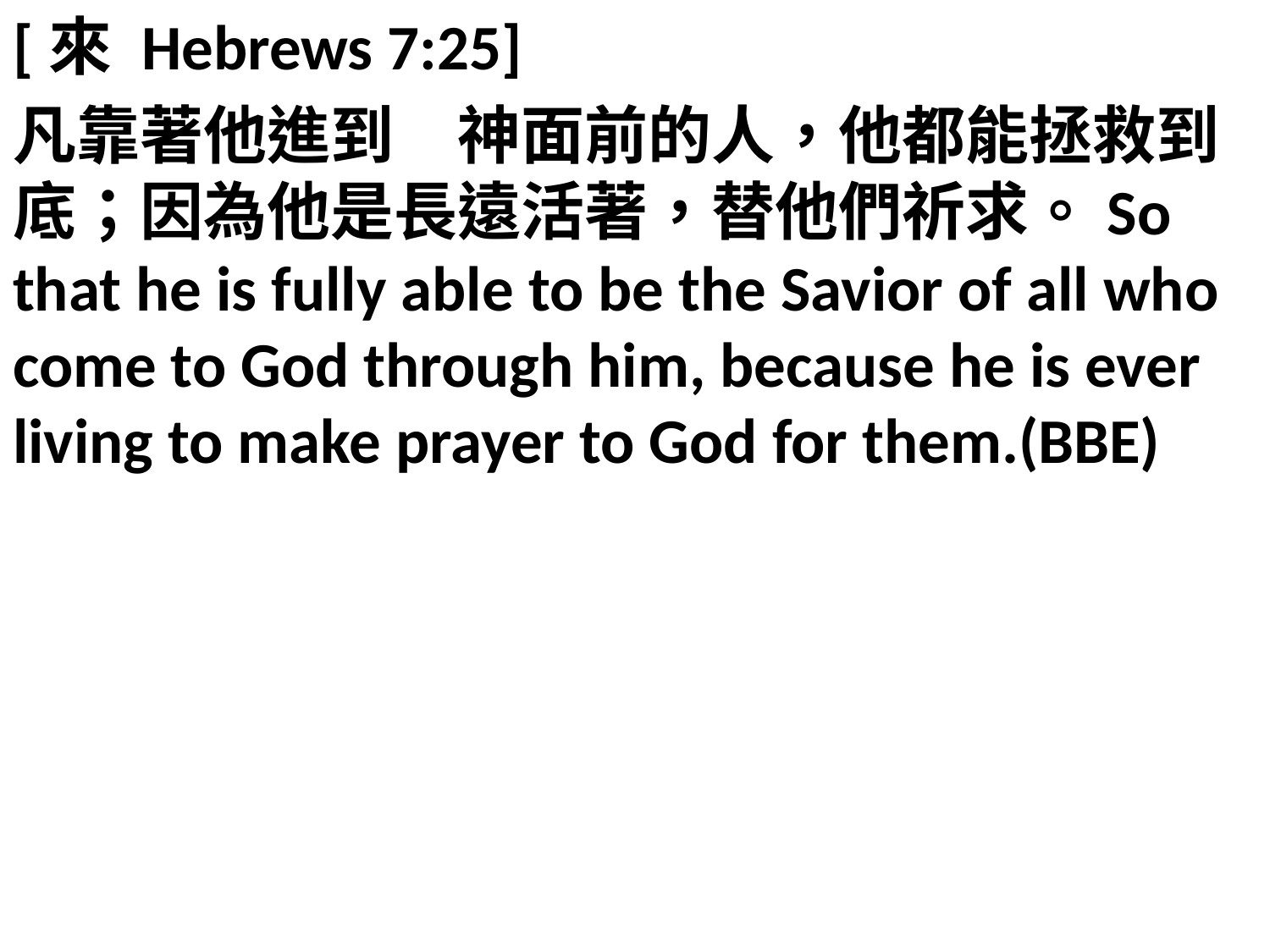

[來 Hebrews 7:25]
凡靠著他進到　神面前的人，他都能拯救到底；因為他是長遠活著，替他們祈求。So that he is fully able to be the Savior of all who come to God through him, because he is ever living to make prayer to God for them.(BBE)